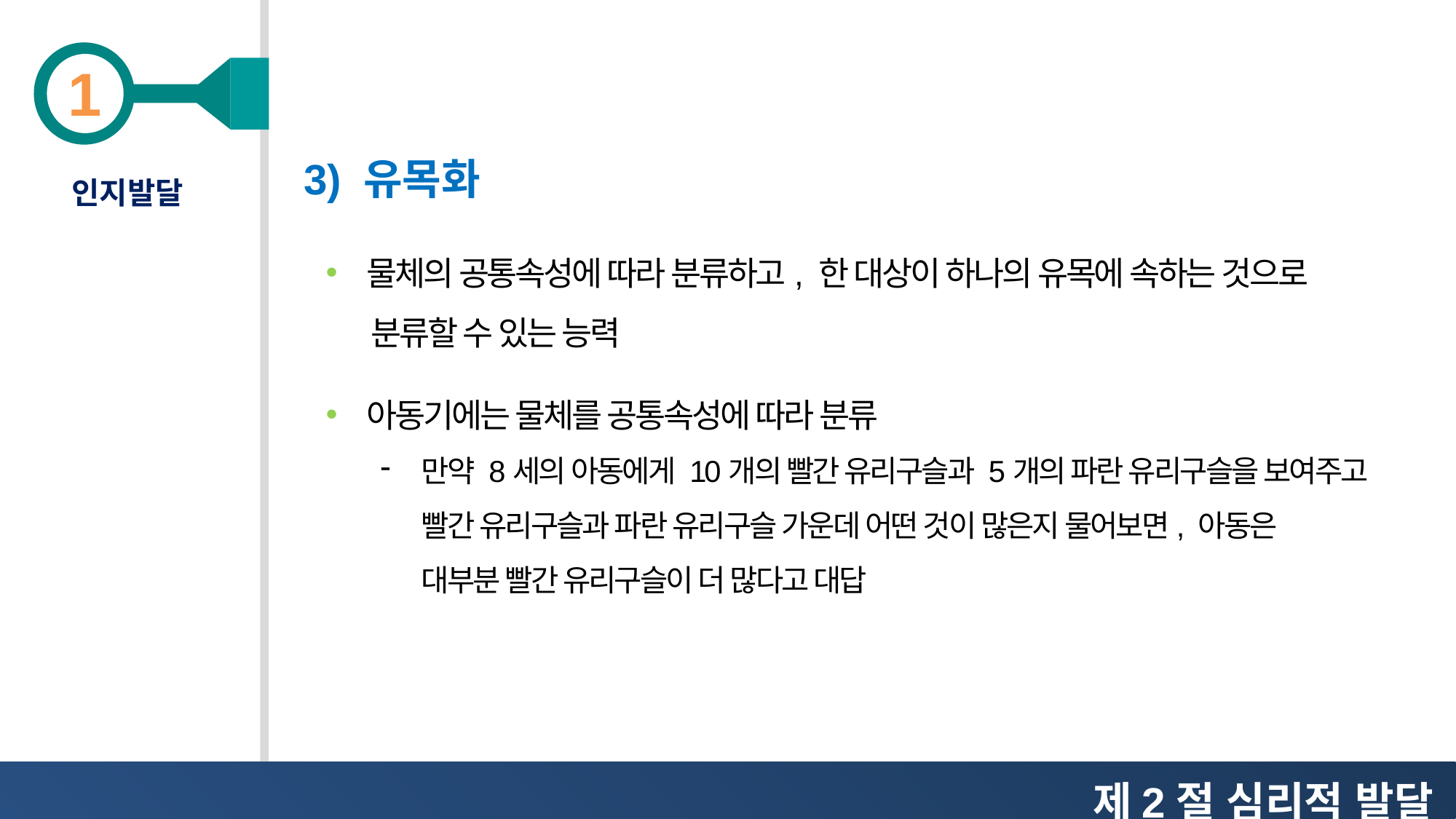

3) 유목화
인지발달
물체의 공통속성에 따라 분류하고, 한 대상이 하나의 유목에 속하는 것으로
     분류할 수 있는 능력

아동기에는 물체를 공통속성에 따라 분류
만약 8세의 아동에게 10개의 빨간 유리구슬과 5개의 파란 유리구슬을 보여주고
     빨간 유리구슬과 파란 유리구슬 가운데 어떤 것이 많은지 물어보면, 아동은
     대부분 빨간 유리구슬이 더 많다고 대답
제2절 심리적 발달